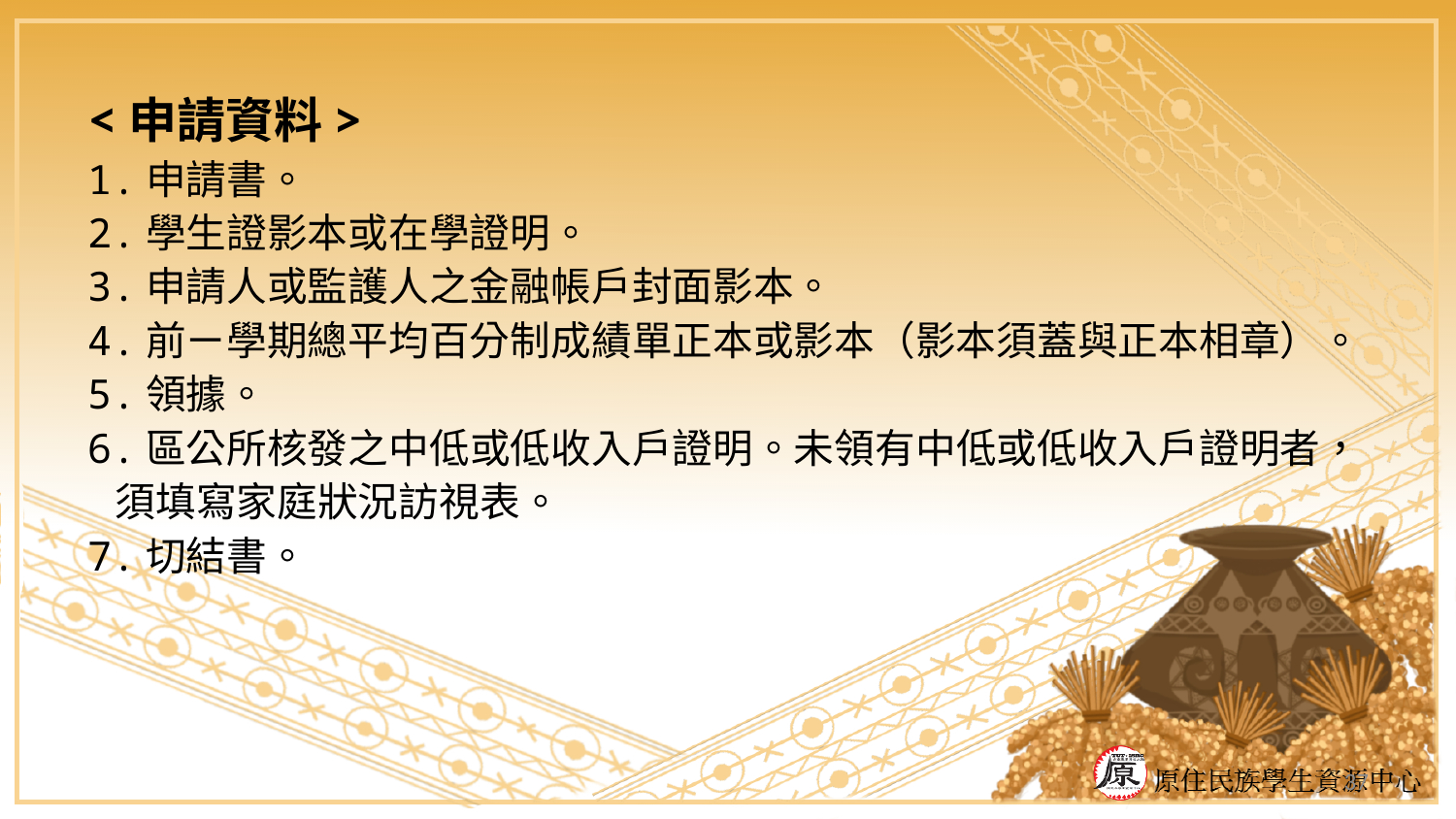

<申請資料>
1.申請書。
2.學生證影本或在學證明。
3.申請人或監護人之金融帳戶封面影本。
4.前ㄧ學期總平均百分制成績單正本或影本（影本須蓋與正本相章）。
5.領據。
6.區公所核發之中低或低收入戶證明。未領有中低或低收入戶證明者，
  須填寫家庭狀況訪視表。
7.切結書。

37